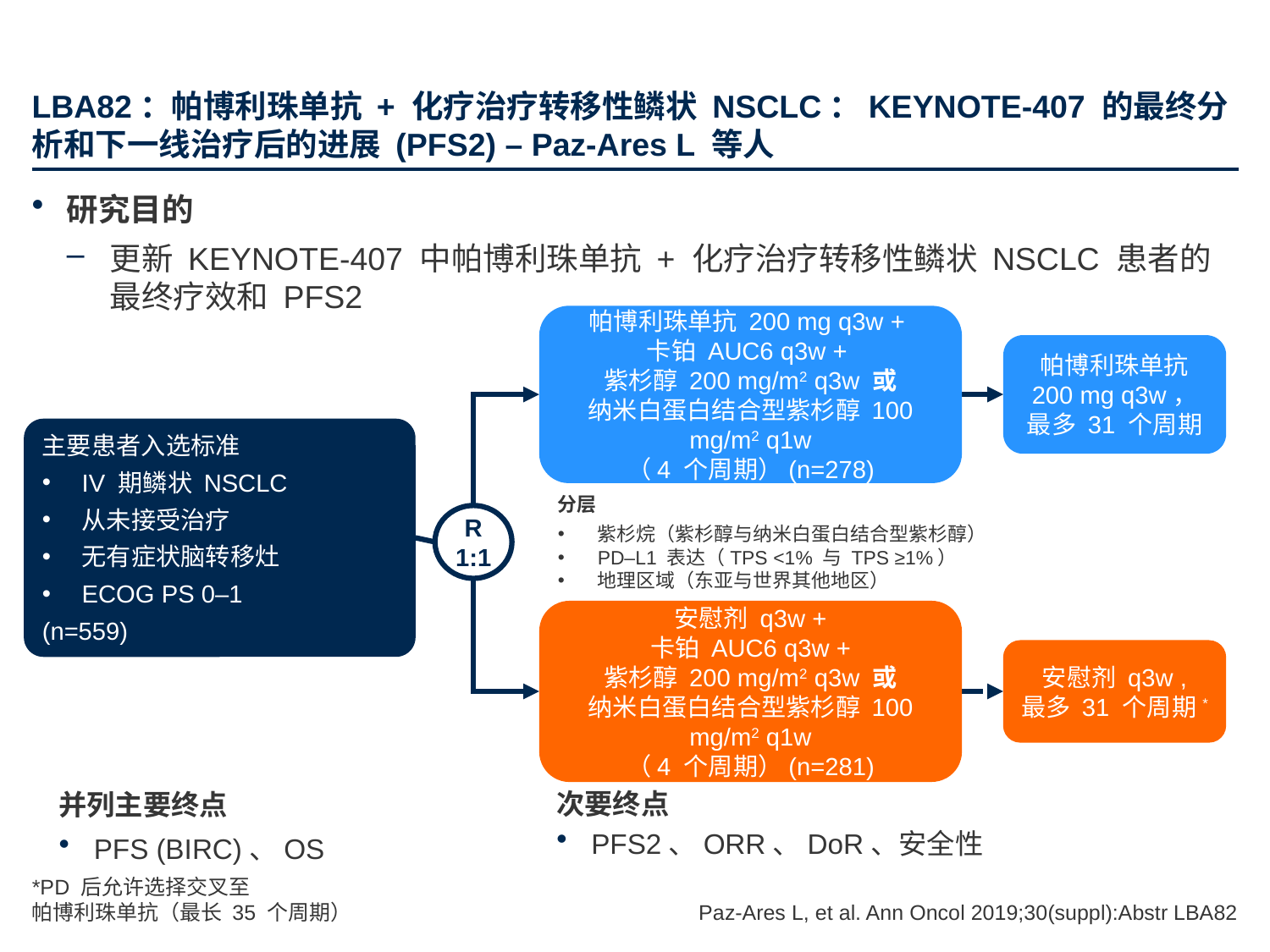

# LBA82：帕博利珠单抗 + 化疗治疗转移性鳞状 NSCLC：KEYNOTE-407 的最终分析和下一线治疗后的进展 (PFS2) – Paz-Ares L 等人
研究目的
更新 KEYNOTE-407 中帕博利珠单抗 + 化疗治疗转移性鳞状 NSCLC 患者的最终疗效和 PFS2
帕博利珠单抗 200 mg q3w +
卡铂 AUC6 q3w +
紫杉醇 200 mg/m2 q3w 或
纳米白蛋白结合型紫杉醇 100 mg/m2 q1w
（4 个周期）(n=278)
帕博利珠单抗 200 mg q3w，
最多 31 个周期
主要患者入选标准
IV 期鳞状 NSCLC
从未接受治疗
无有症状脑转移灶
ECOG PS 0–1
(n=559)
分层
紫杉烷（紫杉醇与纳米白蛋白结合型紫杉醇）
PD–L1 表达（TPS <1% 与 TPS ≥1%）
地理区域（东亚与世界其他地区）
R
1:1
安慰剂 q3w +
卡铂 AUC6 q3w +
紫杉醇 200 mg/m2 q3w 或
纳米白蛋白结合型紫杉醇 100 mg/m2 q1w
（4 个周期）(n=281)
安慰剂 q3w ,
最多 31 个周期*
并列主要终点
PFS (BIRC)、OS

次要终点
PFS2、ORR、DoR、安全性
*PD 后允许选择交叉至
帕博利珠单抗（最长 35 个周期）
Paz-Ares L, et al. Ann Oncol 2019;30(suppl):Abstr LBA82